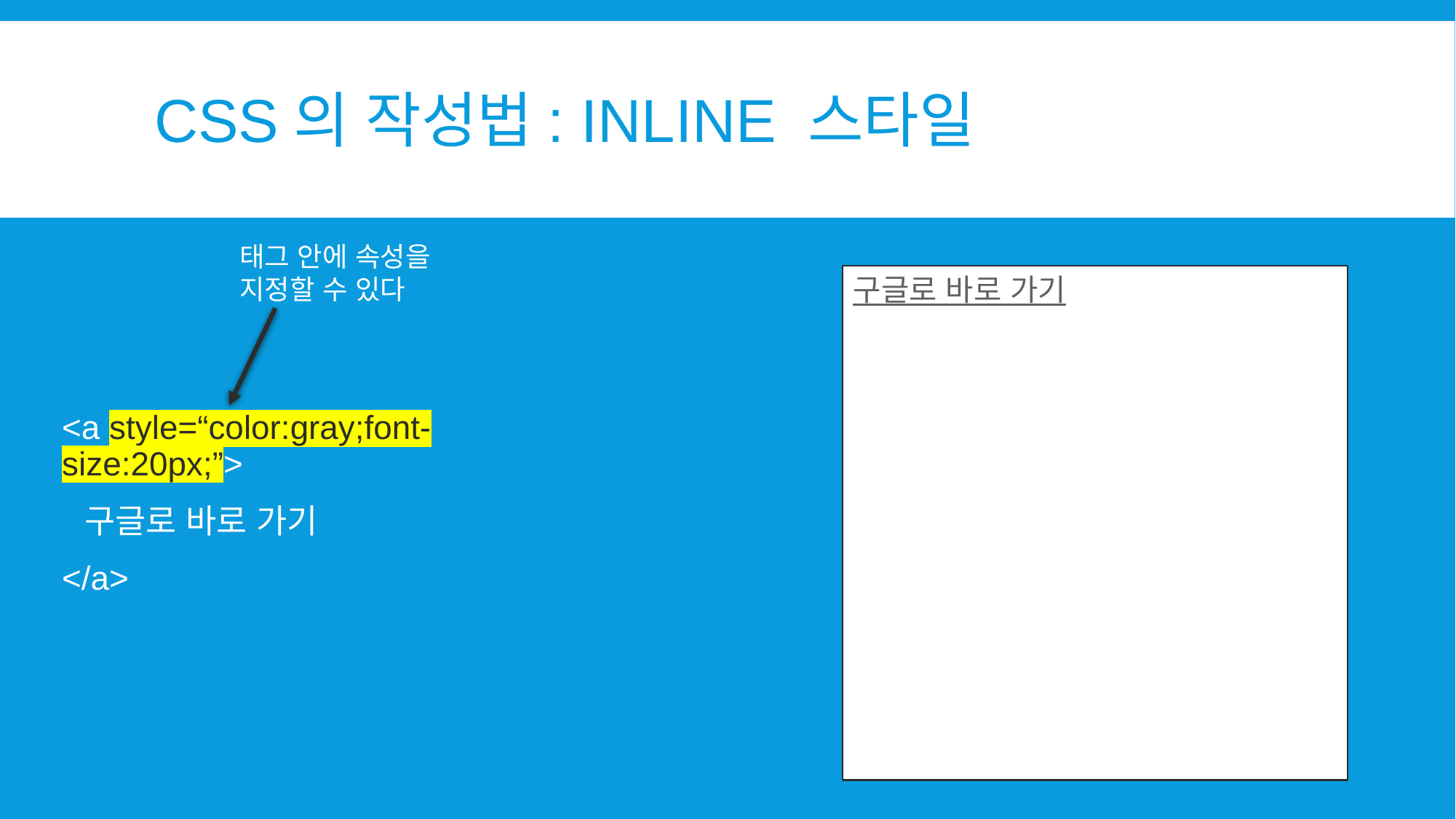

# CSS의 작성법: inline 스타일
태그 안에 속성을 지정할 수 있다
구글로 바로 가기
<a style=“color:gray;font-size:20px;”>
  구글로 바로 가기
</a>